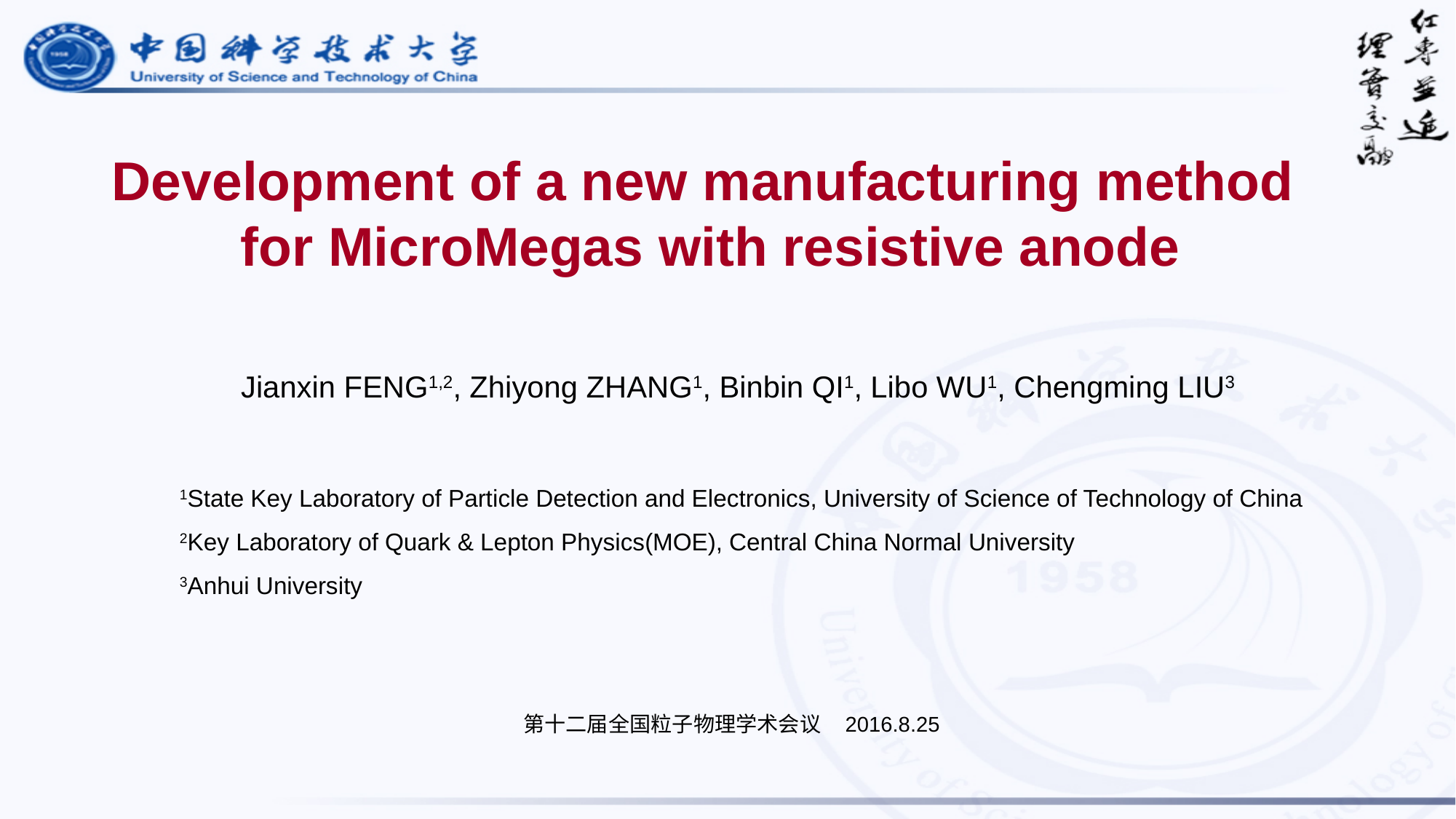

# Development of a new manufacturing method  for MicroMegas with resistive anode
Jianxin FENG1,2, Zhiyong ZHANG1, Binbin QI1, Libo WU1, Chengming LIU3
1State Key Laboratory of Particle Detection and Electronics, University of Science of Technology of China
2Key Laboratory of Quark & Lepton Physics(MOE), Central China Normal University
3Anhui University
第十二届全国粒子物理学术会议    2016.8.25